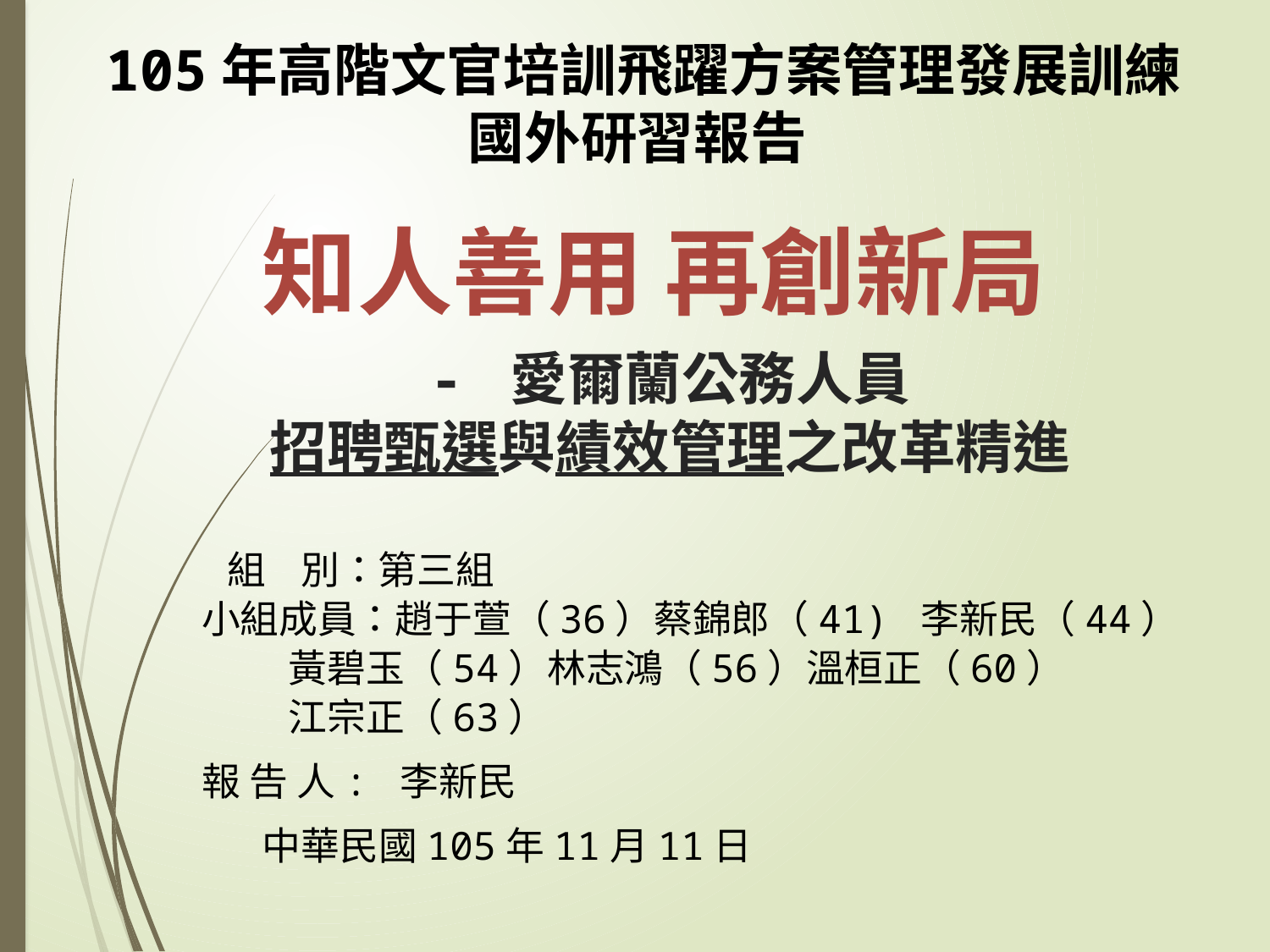

105年高階文官培訓飛躍方案管理發展訓練
國外研習報告
知人善用 再創新局
# - 愛爾蘭公務人員 招聘甄選與績效管理之改革精進
       組    別：第三組
    小組成員：趙于萱（36）蔡錦郎（41) 李新民（44）
              黃碧玉（54）林志鴻（56）溫桓正（60）
              江宗正（63）
    報 告 人: 李新民
           中華民國105年11月11日